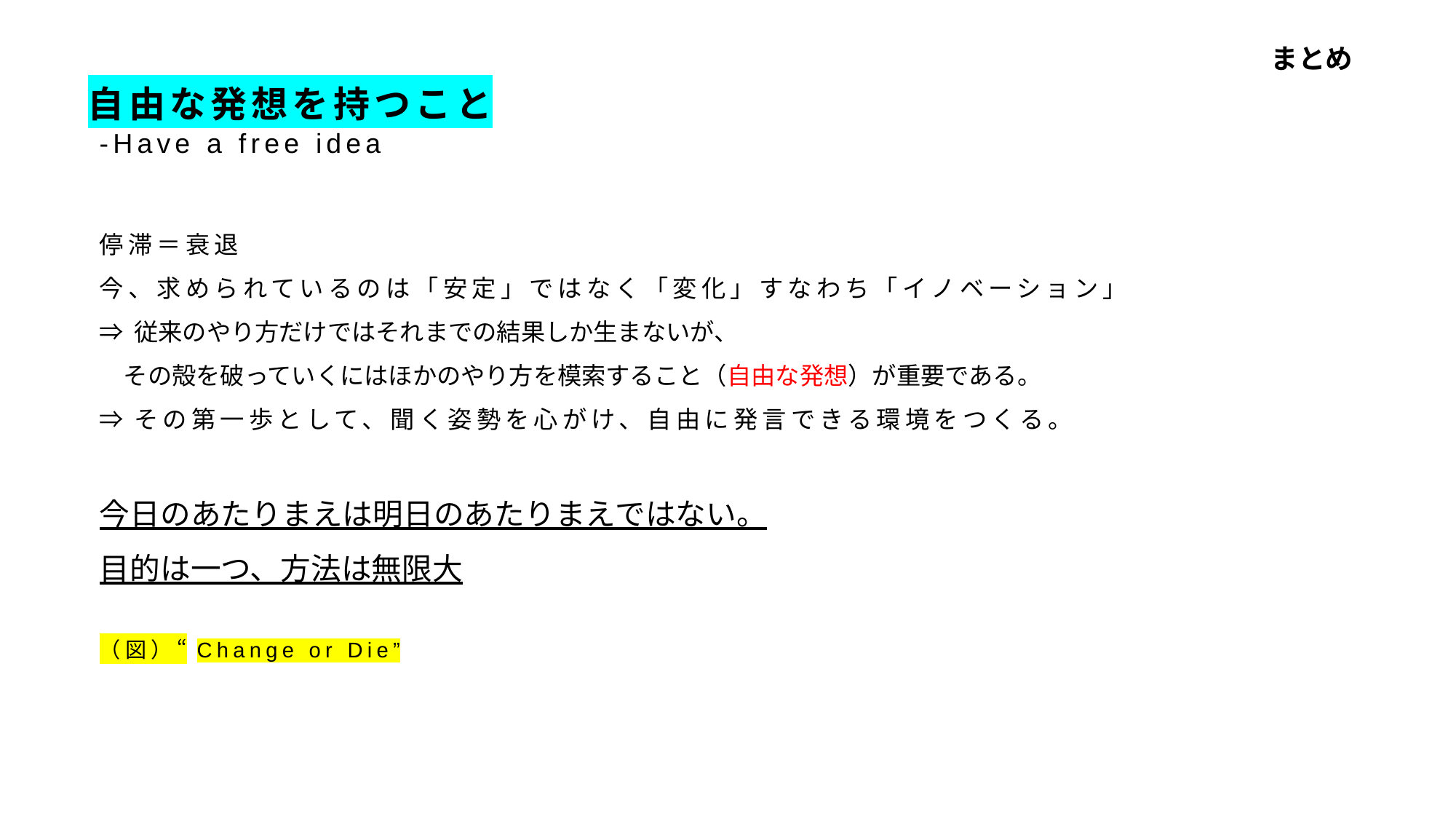

まとめ
自由な発想を持つこと
-Have a free idea
停滞＝衰退
今、求められているのは「安定」ではなく「変化」すなわち「イノベーション」
⇒従来のやり方だけではそれまでの結果しか生まないが、
　その殻を破っていくにはほかのやり方を模索すること（自由な発想）が重要である。
⇒その第一歩として、聞く姿勢を心がけ、自由に発言できる環境をつくる。

今日のあたりまえは明日のあたりまえではない。
目的は一つ、方法は無限大

（図）“Change or Die”